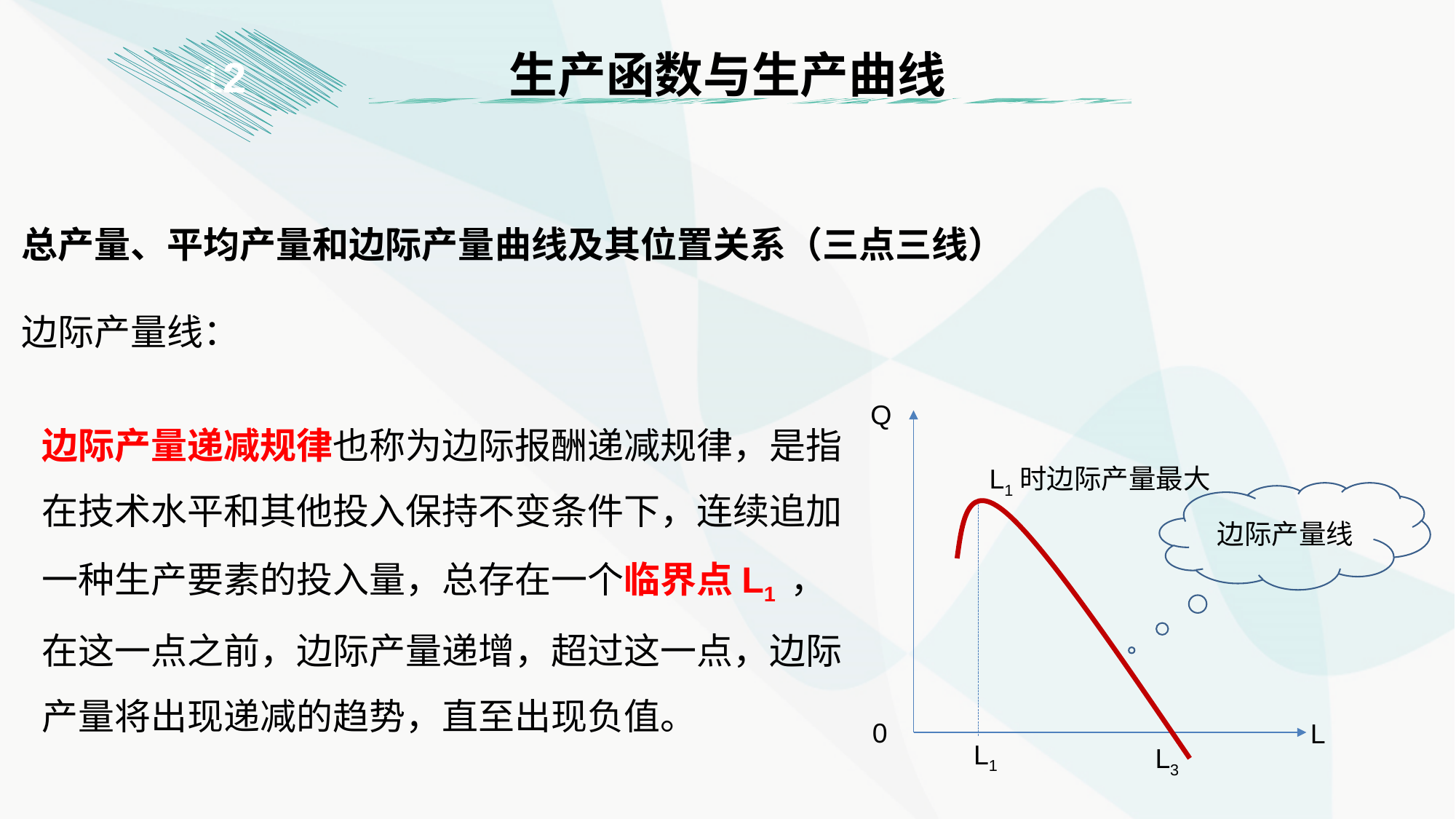

生产函数与生产曲线
1
2

总产量、平均产量和边际产量曲线及其位置关系（三点三线）

边际产量线：

Q
边际产量递减规律也称为边际报酬递减规律，是指在技术水平和其他投入保持不变条件下，连续追加一种生产要素的投入量，总存在一个临界点L1 ，在这一点之前，边际产量递增，超过这一点，边际产量将出现递减的趋势，直至出现负值。
L1时边际产量最大
边际产量线

0
L
L1
L3